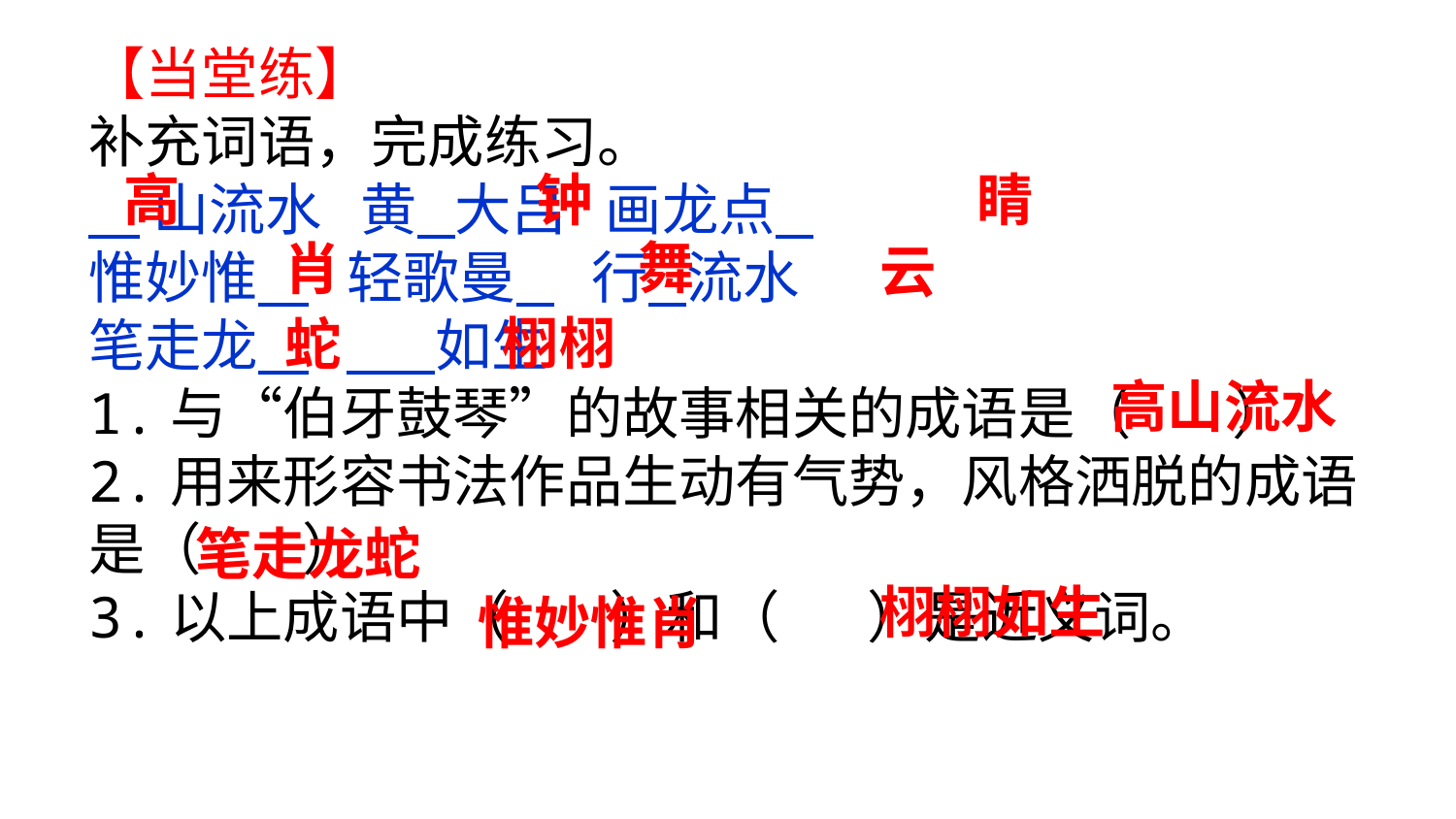

【当堂练】
补充词语，完成练习。
    山流水   黄   大吕   画龙点   。
惟妙惟       轻歌曼      行   流水
笔走龙              如生
1.与“伯牙鼓琴”的故事相关的成语是（        ）
2.用来形容书法作品生动有气势，风格洒脱的成语是（        ）
3.以上成语中（        ）和（       ）是近义词。
高
钟
睛
舞
肖
云
栩栩
蛇
高山流水
笔走龙蛇
栩栩如生
惟妙惟肖